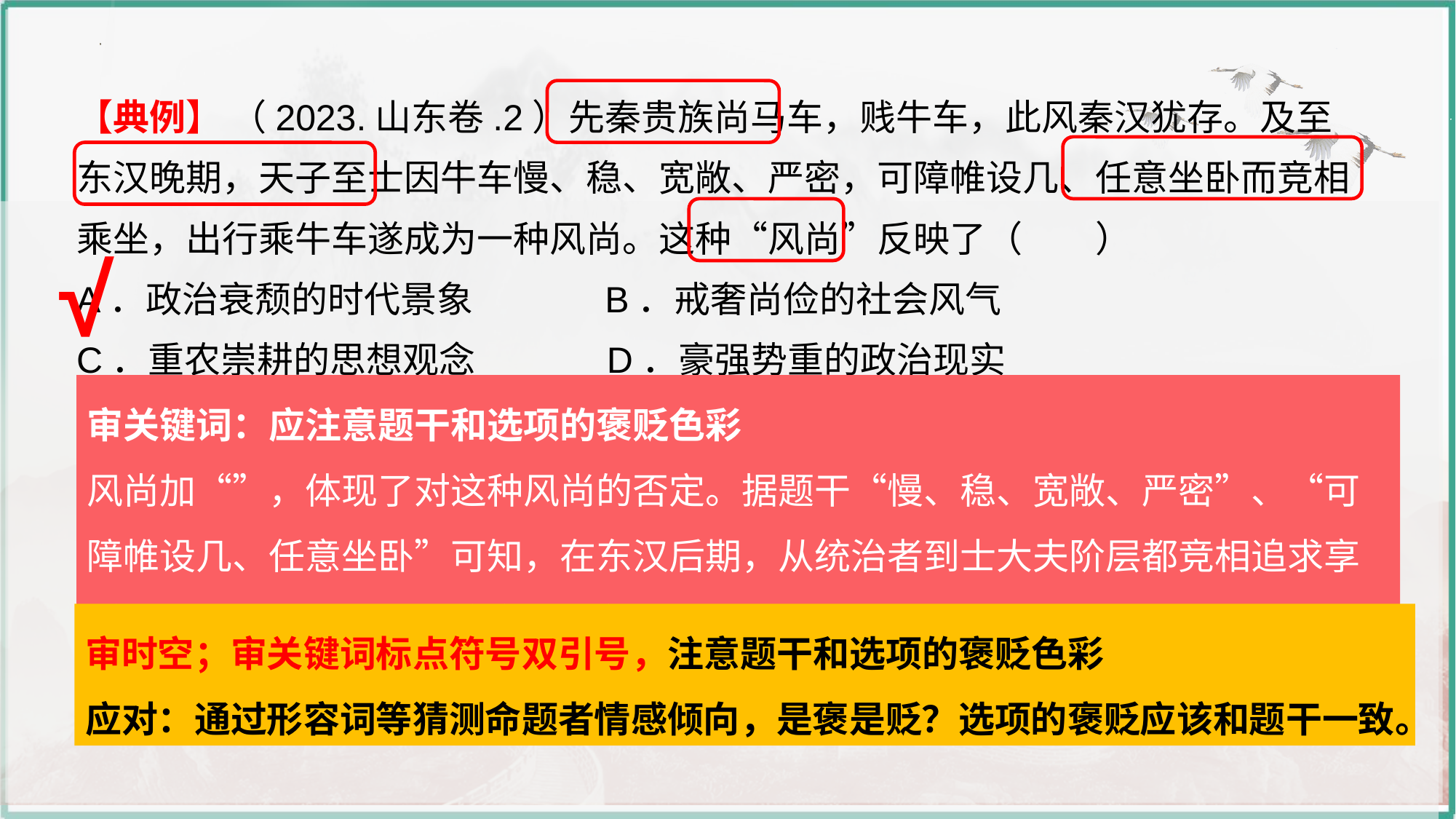

【典例】 （2023.山东卷.2）先秦贵族尚马车，贱牛车，此风秦汉犹存。及至东汉晚期，天子至士因牛车慢、稳、宽敞、严密，可障帷设几、任意坐卧而竞相乘坐，出行乘牛车遂成为一种风尚。这种“风尚”反映了（　　）
A．政治衰颓的时代景象               B．戒奢尚俭的社会风气
C．重农崇耕的思想观念               D．豪强势重的政治现实

√
审关键词：应注意题干和选项的褒贬色彩
风尚加“”，体现了对这种风尚的否定。据题干“慢、稳、宽敞、严密”、“可障帷设几、任意坐卧”可知，在东汉后期，从统治者到士大夫阶层都竞相追求享受，体现出此时期政治的衰颓现象
审时空；审关键词标点符号双引号，注意题干和选项的褒贬色彩
应对：通过形容词等猜测命题者情感倾向，是褒是贬？选项的褒贬应该和题干一致。